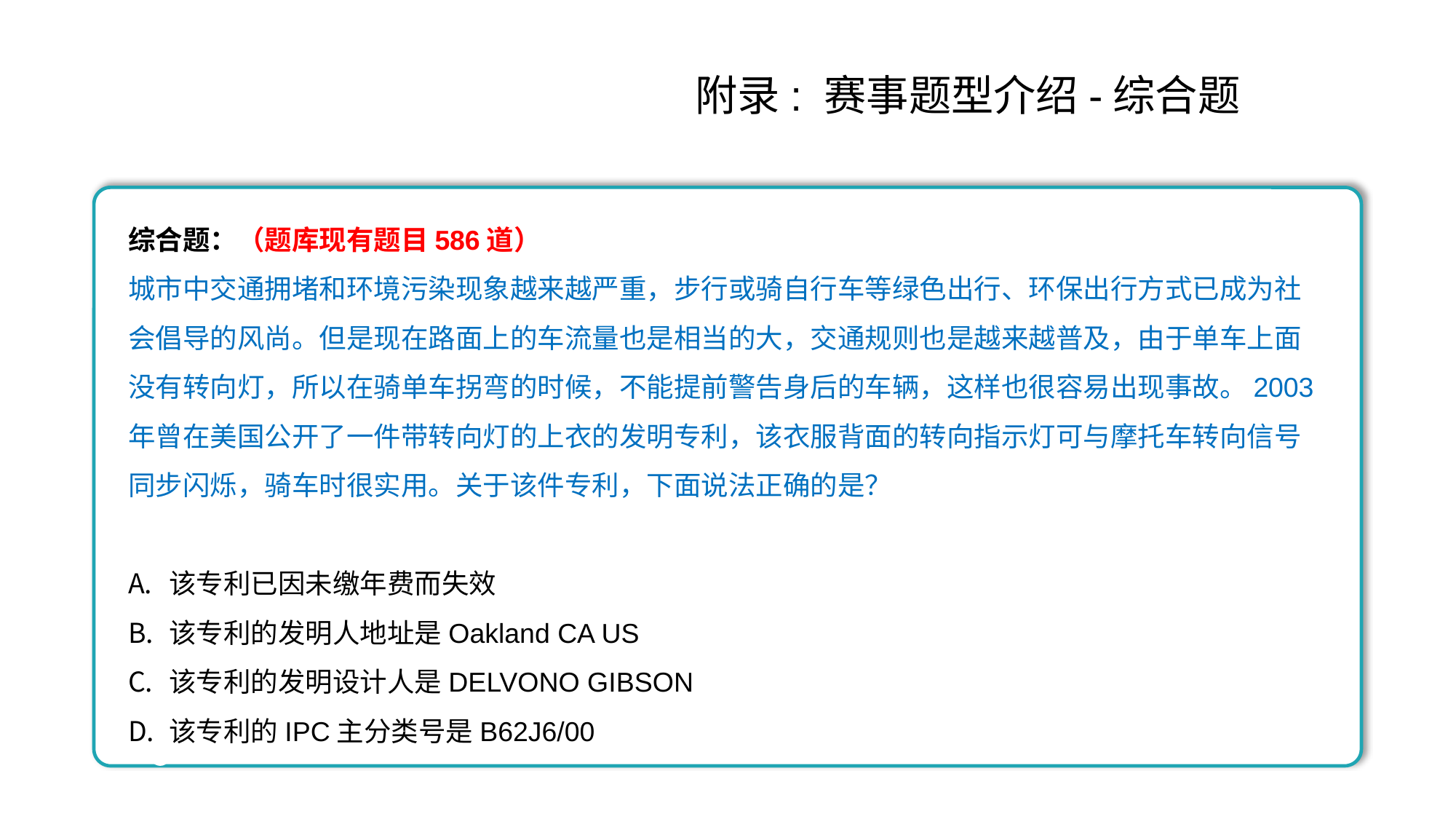

附录: 赛事题型介绍-综合题

综合题：（题库现有题目586道）
城市中交通拥堵和环境污染现象越来越严重，步行或骑自行车等绿色出行、环保出行方式已成为社会倡导的风尚。但是现在路面上的车流量也是相当的大，交通规则也是越来越普及，由于单车上面没有转向灯，所以在骑单车拐弯的时候，不能提前警告身后的车辆，这样也很容易出现事故。2003年曾在美国公开了一件带转向灯的上衣的发明专利，该衣服背面的转向指示灯可与摩托车转向信号同步闪烁，骑车时很实用。关于该件专利，下面说法正确的是？

该专利已因未缴年费而失效
该专利的发明人地址是Oakland CA US
该专利的发明设计人是DELVONO GIBSON
该专利的IPC主分类号是B62J6/00